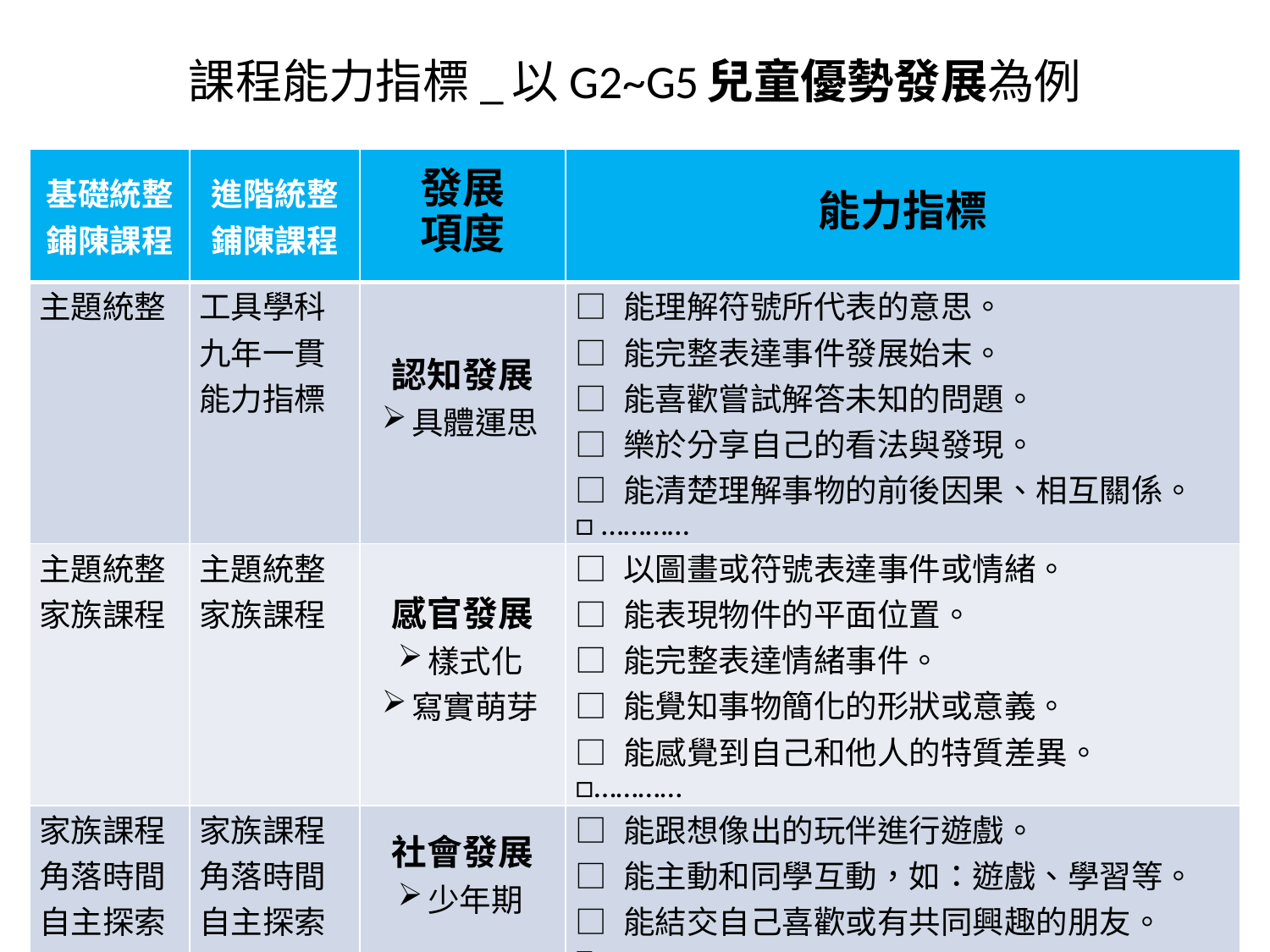

# 課程能力指標_以G2~G5兒童優勢發展為例
| 基礎統整 鋪陳課程 | 進階統整 鋪陳課程 | 發展 項度 | 能力指標 |
| --- | --- | --- | --- |
| 主題統整 | 工具學科 九年一貫能力指標 | 認知發展 具體運思 | □ 能理解符號所代表的意思。 □ 能完整表達事件發展始末。 □ 能喜歡嘗試解答未知的問題。 □ 樂於分享自己的看法與發現。 □ 能清楚理解事物的前後因果、相互關係。 □ ………… |
| 主題統整 家族課程 | 主題統整 家族課程 | 感官發展 樣式化 寫實萌芽 | □ 以圖畫或符號表達事件或情緒。 □ 能表現物件的平面位置。 □ 能完整表達情緒事件。 □ 能覺知事物簡化的形狀或意義。 □ 能感覺到自己和他人的特質差異。 □………… |
| 家族課程 角落時間 自主探索 | 家族課程 角落時間 自主探索 | 社會發展 少年期 | □ 能跟想像出的玩伴進行遊戲。 □ 能主動和同學互動，如：遊戲、學習等。 □ 能結交自己喜歡或有共同興趣的朋友。 □ ………… |